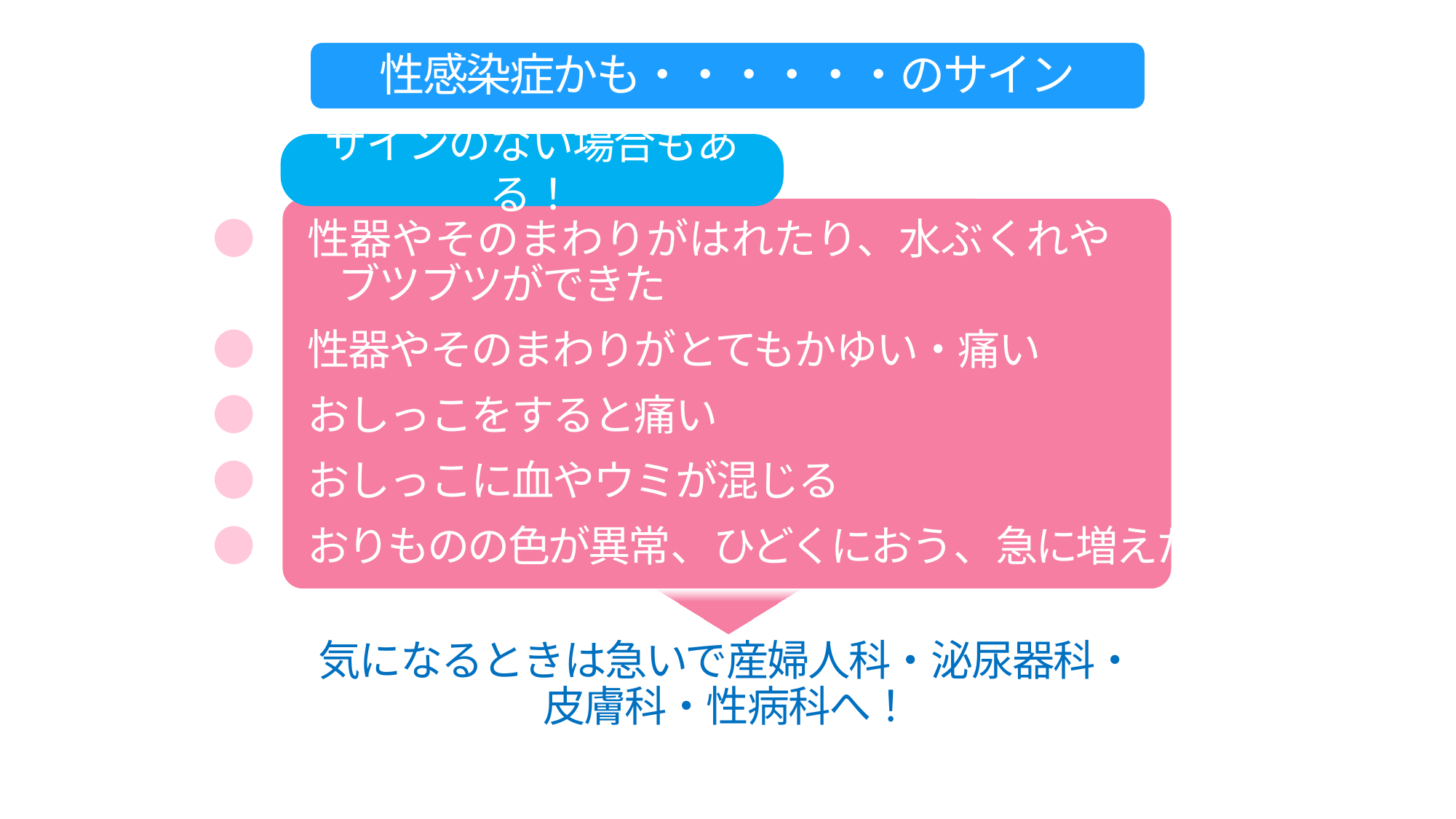

性感染症かも・・・・・・のサイン
サインのない場合もある！

●　性器やそのまわりがはれたり、水ぶくれや
　　　ブツブツができた
●　性器やそのまわりがとてもかゆい・痛い

●　おしっこをすると痛い

●　おしっこに血やウミが混じる

●　おりものの色が異常、ひどくにおう、急に増えた

気になるときは急いで産婦人科・泌尿器科・
皮膚科・性病科へ！